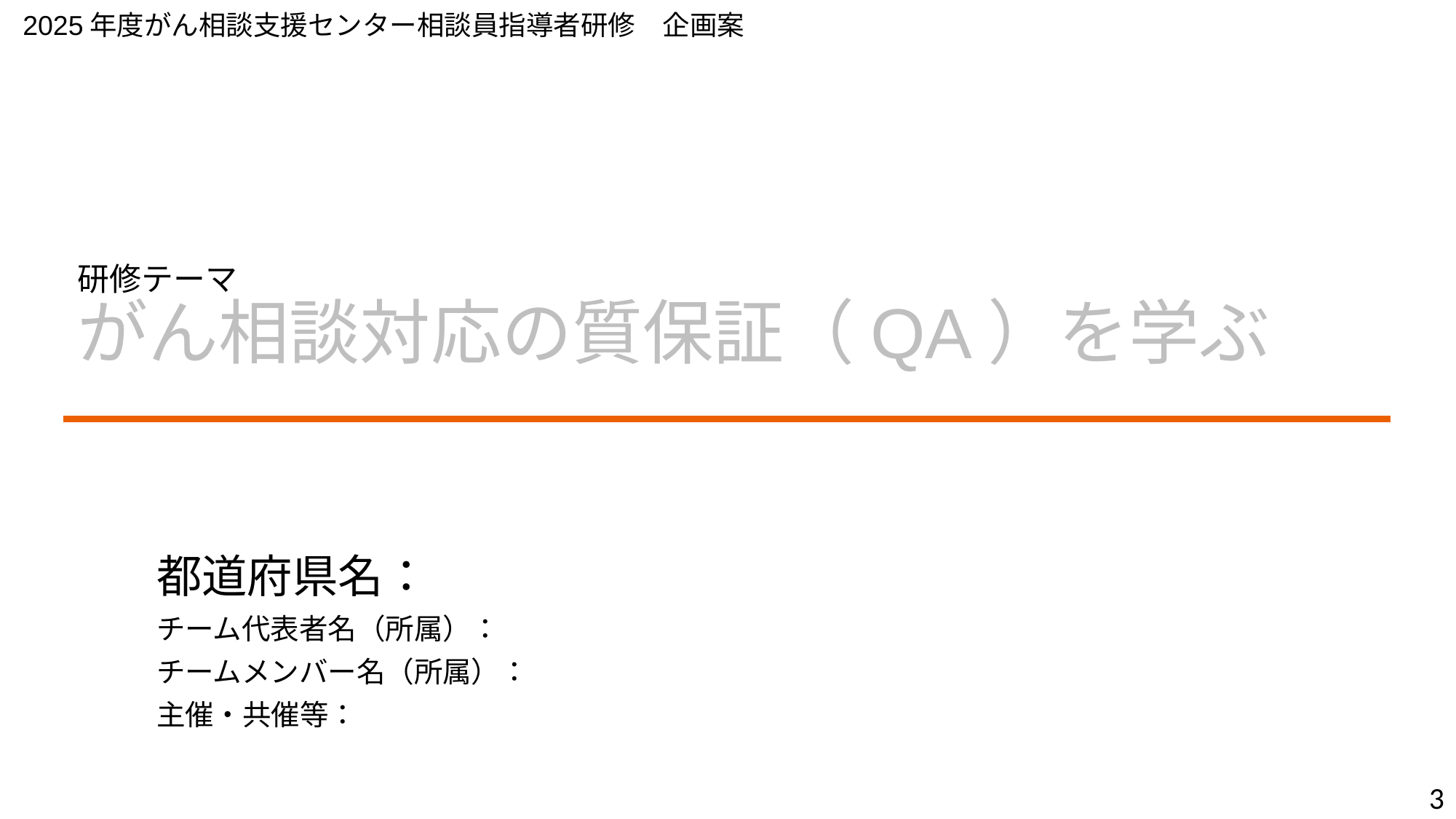

2025年度がん相談支援センター相談員指導者研修　企画案
# 研修テーマ がん相談対応の質保証（QA）を学ぶ

都道府県名：
チーム代表者名（所属）：
チームメンバー名（所属）：
主催・共催等：
3